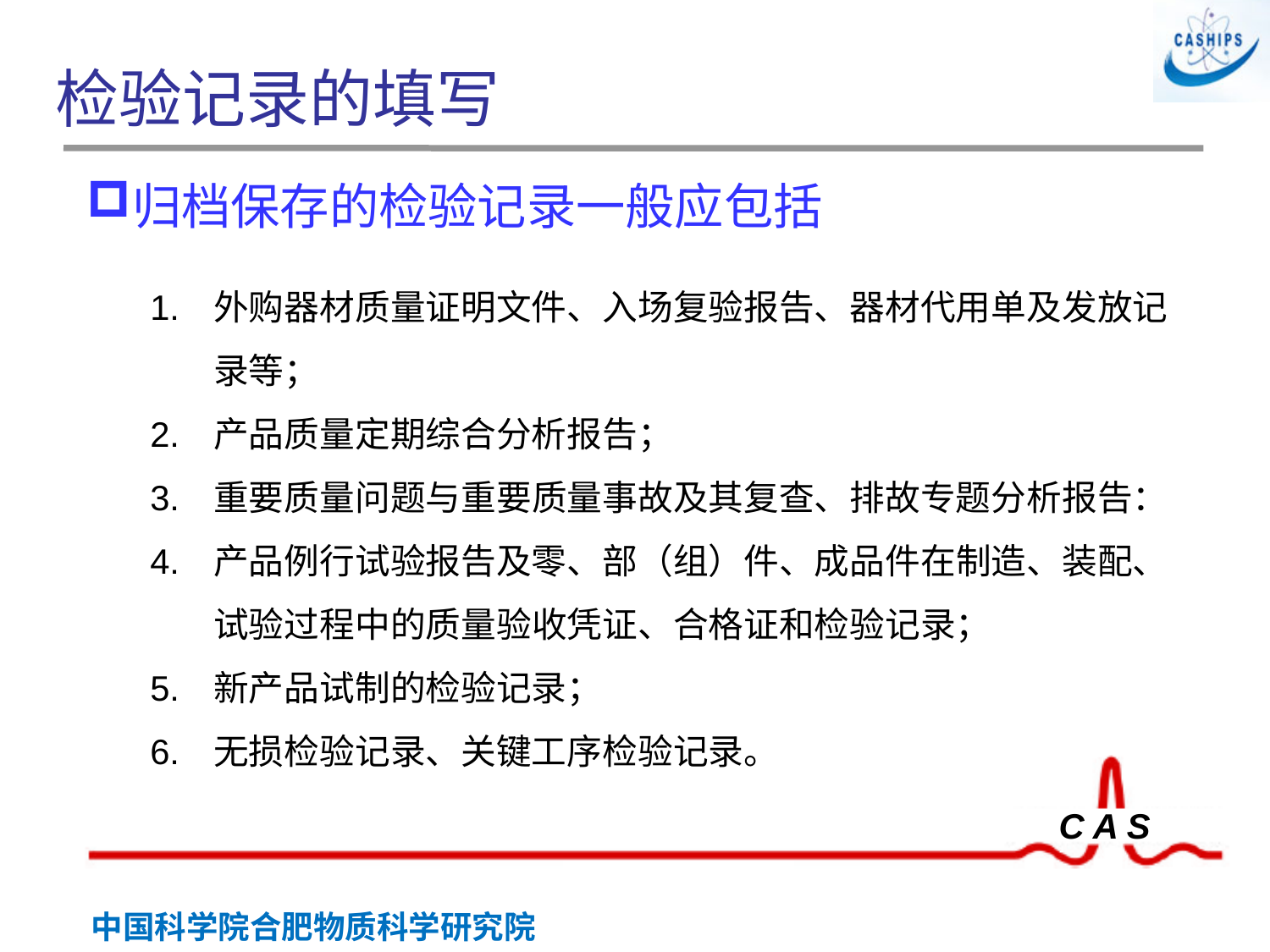

# 检验记录的填写
归档保存的检验记录一般应包括

外购器材质量证明文件、入场复验报告、器材代用单及发放记录等；
产品质量定期综合分析报告；
重要质量问题与重要质量事故及其复查、排故专题分析报告：
产品例行试验报告及零、部（组）件、成品件在制造、装配、试验过程中的质量验收凭证、合格证和检验记录；
新产品试制的检验记录；
无损检验记录、关键工序检验记录。
  胶印章
钢印章
封印章